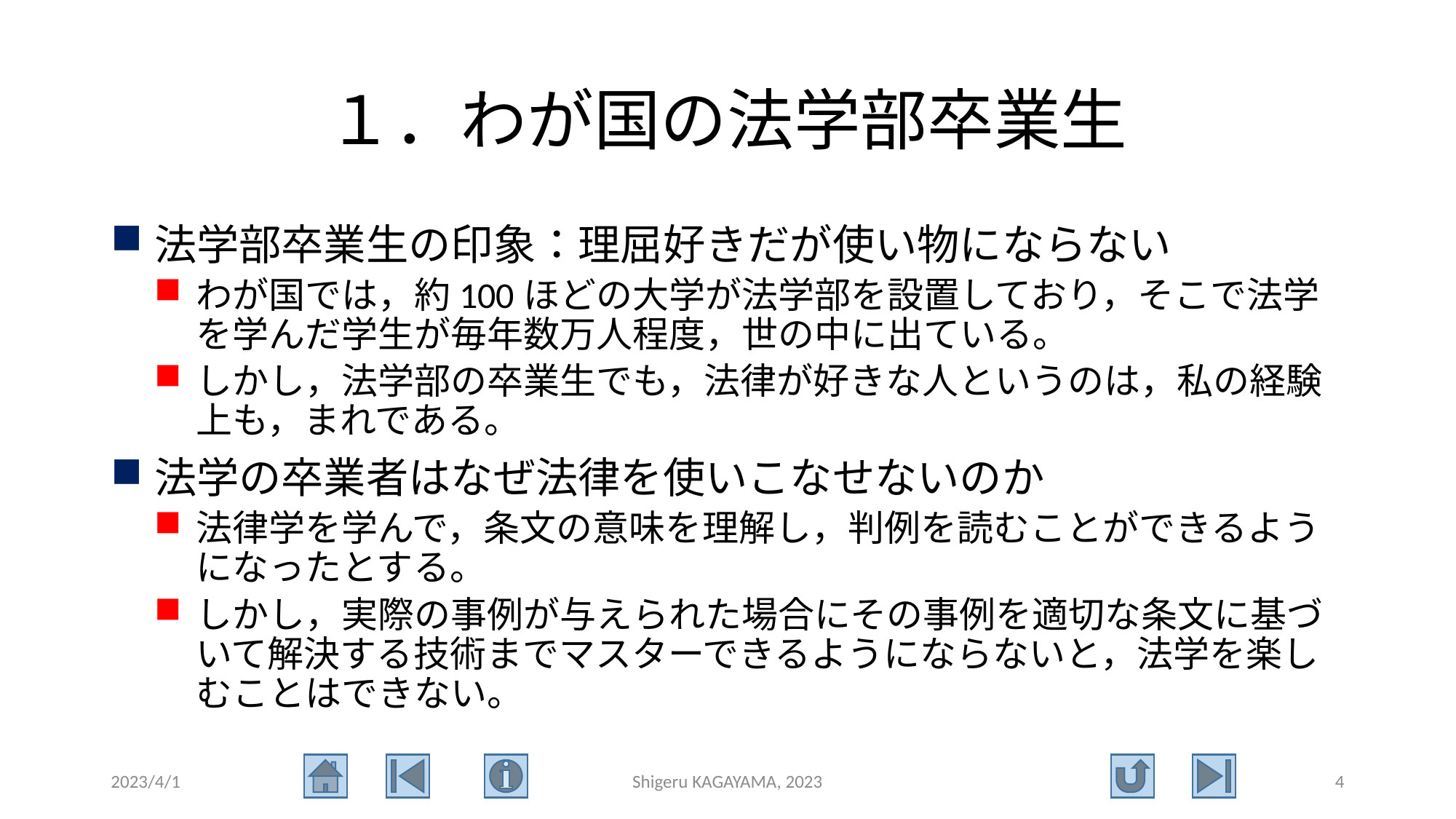

# １．わが国の法学部卒業生
法学部卒業生の印象：理屈好きだが使い物にならない
わが国では，約100ほどの大学が法学部を設置しており，そこで法学を学んだ学生が毎年数万人程度，世の中に出ている。
しかし，法学部の卒業生でも，法律が好きな人というのは，私の経験上も，まれである。
法学の卒業者はなぜ法律を使いこなせないのか
法律学を学んで，条文の意味を理解し，判例を読むことができるようになったとする。
しかし，実際の事例が与えられた場合にその事例を適切な条文に基づいて解決する技術までマスターできるようにならないと，法学を楽しむことはできない。
2023/4/1
Shigeru KAGAYAMA, 2023
4